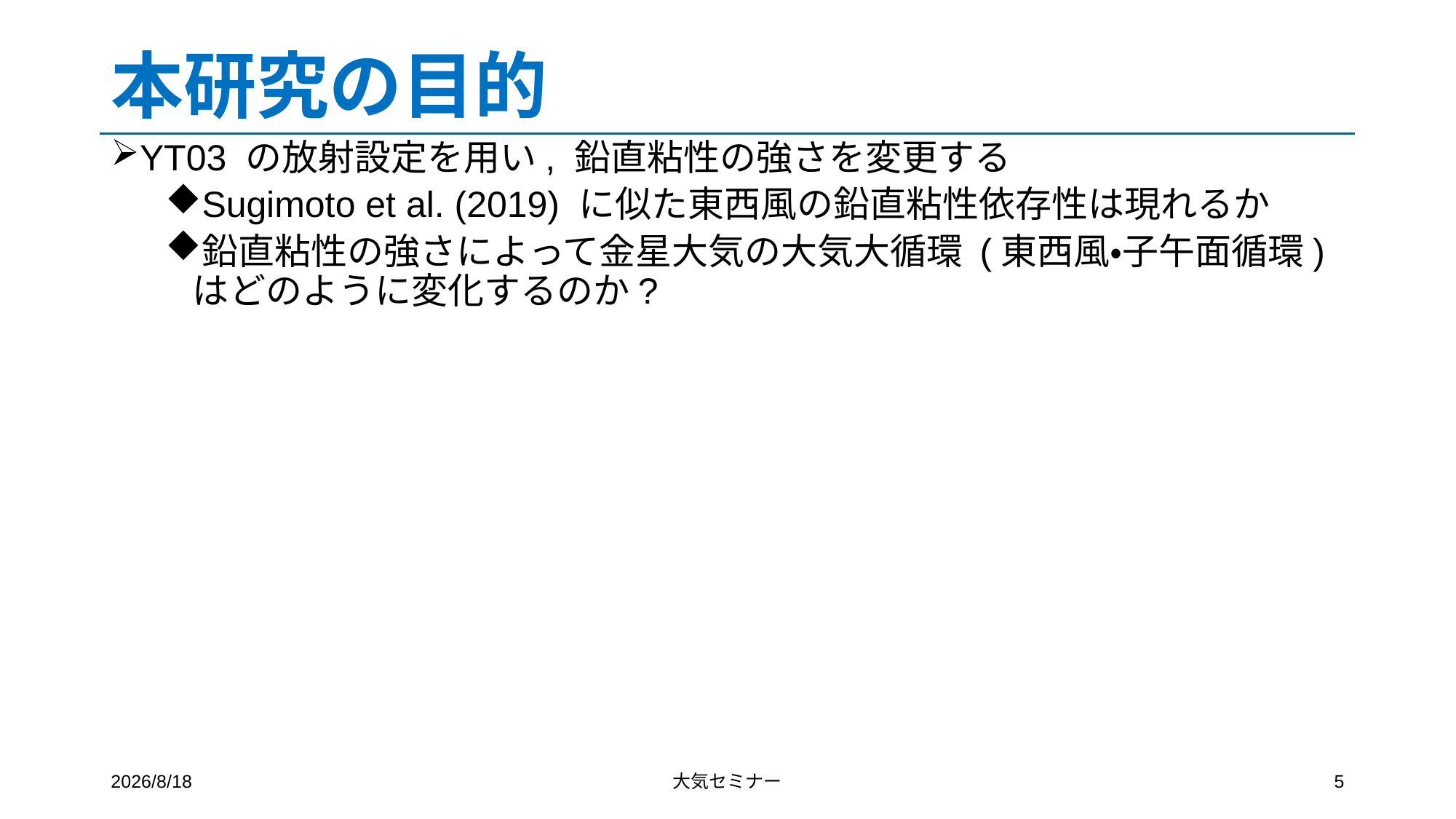

# 本研究の目的
YT03 の放射設定を用い, 鉛直粘性の強さを変更する
Sugimoto et al. (2019) に似た東西風の鉛直粘性依存性は現れるか
鉛直粘性の強さによって金星大気の大気大循環 (東西風・子午面循環)はどのように変化するのか?

2026/8/18
大気セミナー
5